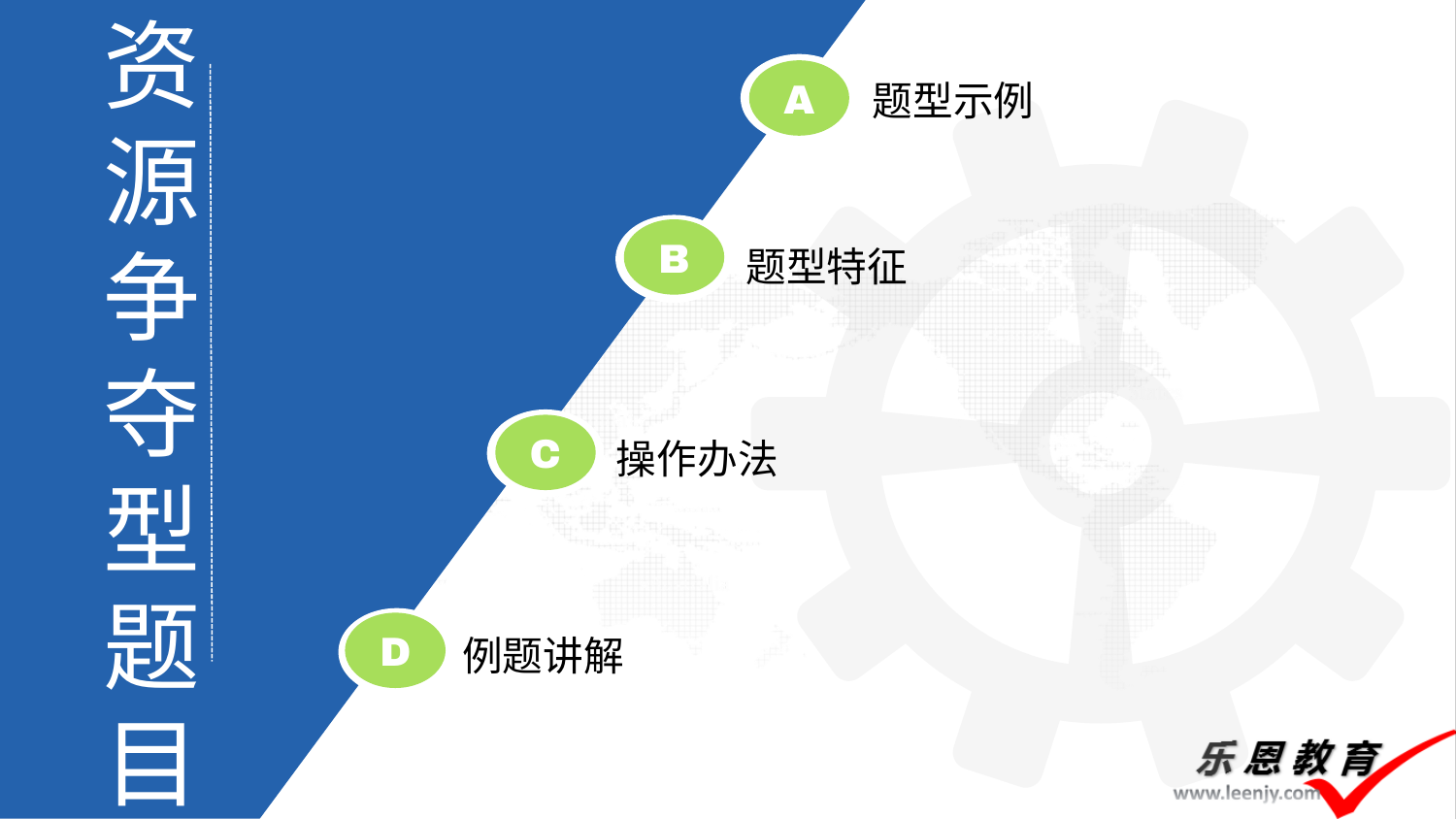

资源争夺型题目

题型示例
A

B
题型特征

C
操作办法

D
例题讲解